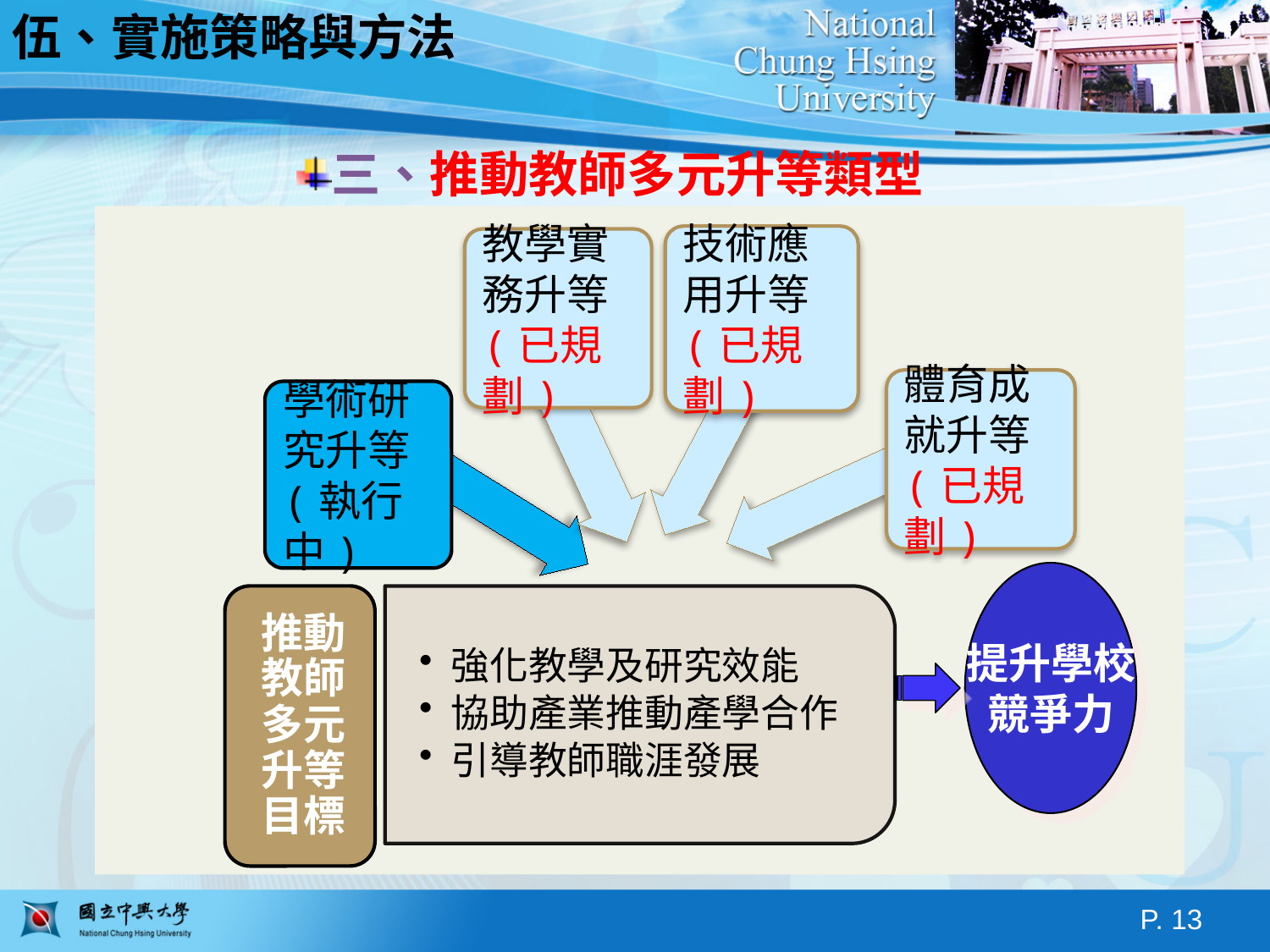

伍、實施策略與方法

三、推動教師多元升等類型
強化教學及研究效能
協助產業推動產學合作
引導教師職涯發展
推動教師多元升等目標

技術應用升等
(已規劃)
教學實務升等
(已規劃)
學術研究升等
(執行中)

體育成就升等
(已規劃)

提升學校
競爭力